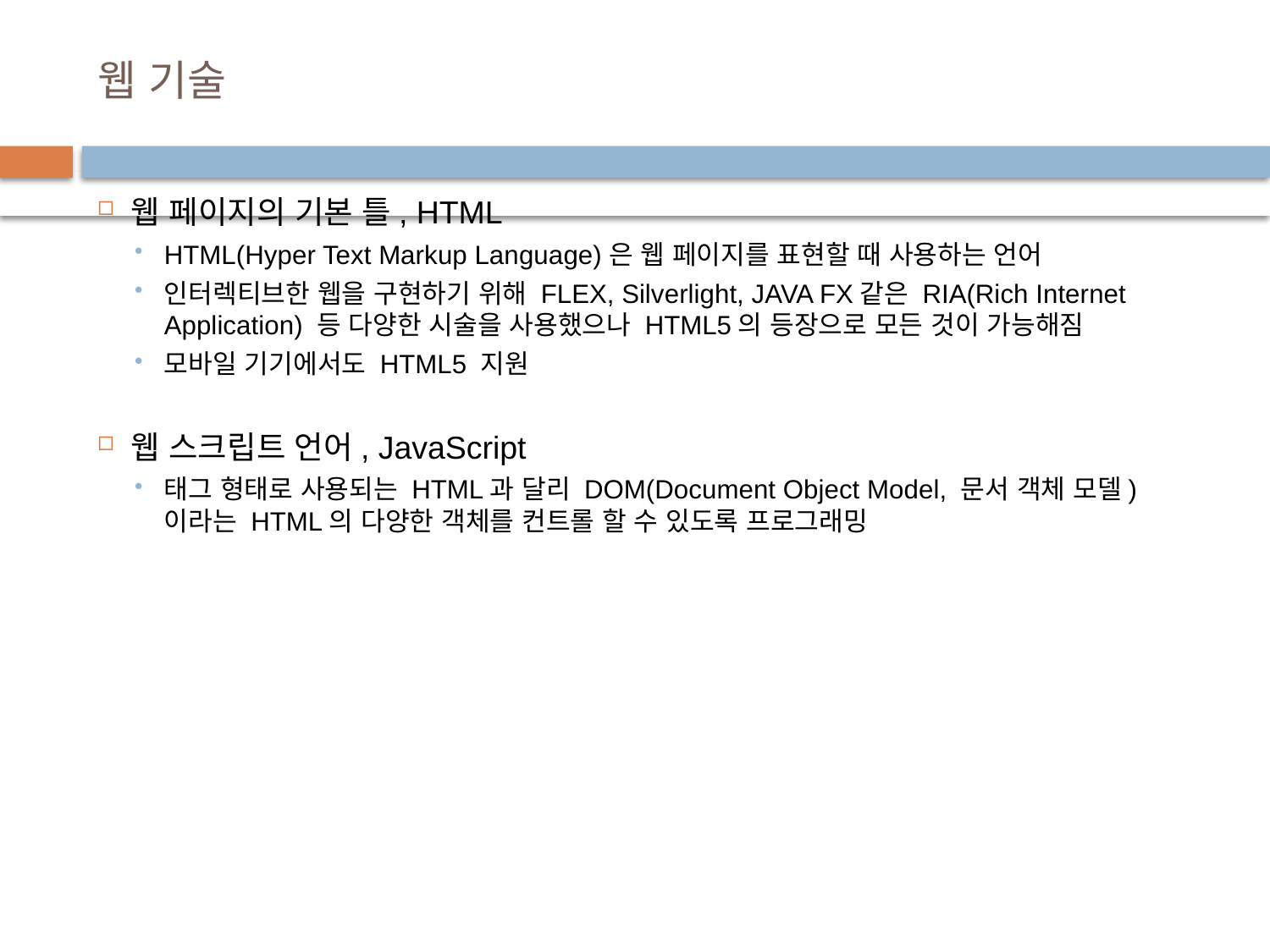

# 웹 기술
웹 페이지의 기본 틀, HTML
HTML(Hyper Text Markup Language)은 웹 페이지를 표현할 때 사용하는 언어
인터렉티브한 웹을 구현하기 위해 FLEX, Silverlight, JAVA FX같은 RIA(Rich Internet Application) 등 다양한 시술을 사용했으나 HTML5의 등장으로 모든 것이 가능해짐
모바일 기기에서도 HTML5 지원

웹 스크립트 언어, JavaScript
태그 형태로 사용되는 HTML과 달리 DOM(Document Object Model, 문서 객체 모델)이라는 HTML의 다양한 객체를 컨트롤 할 수 있도록 프로그래밍